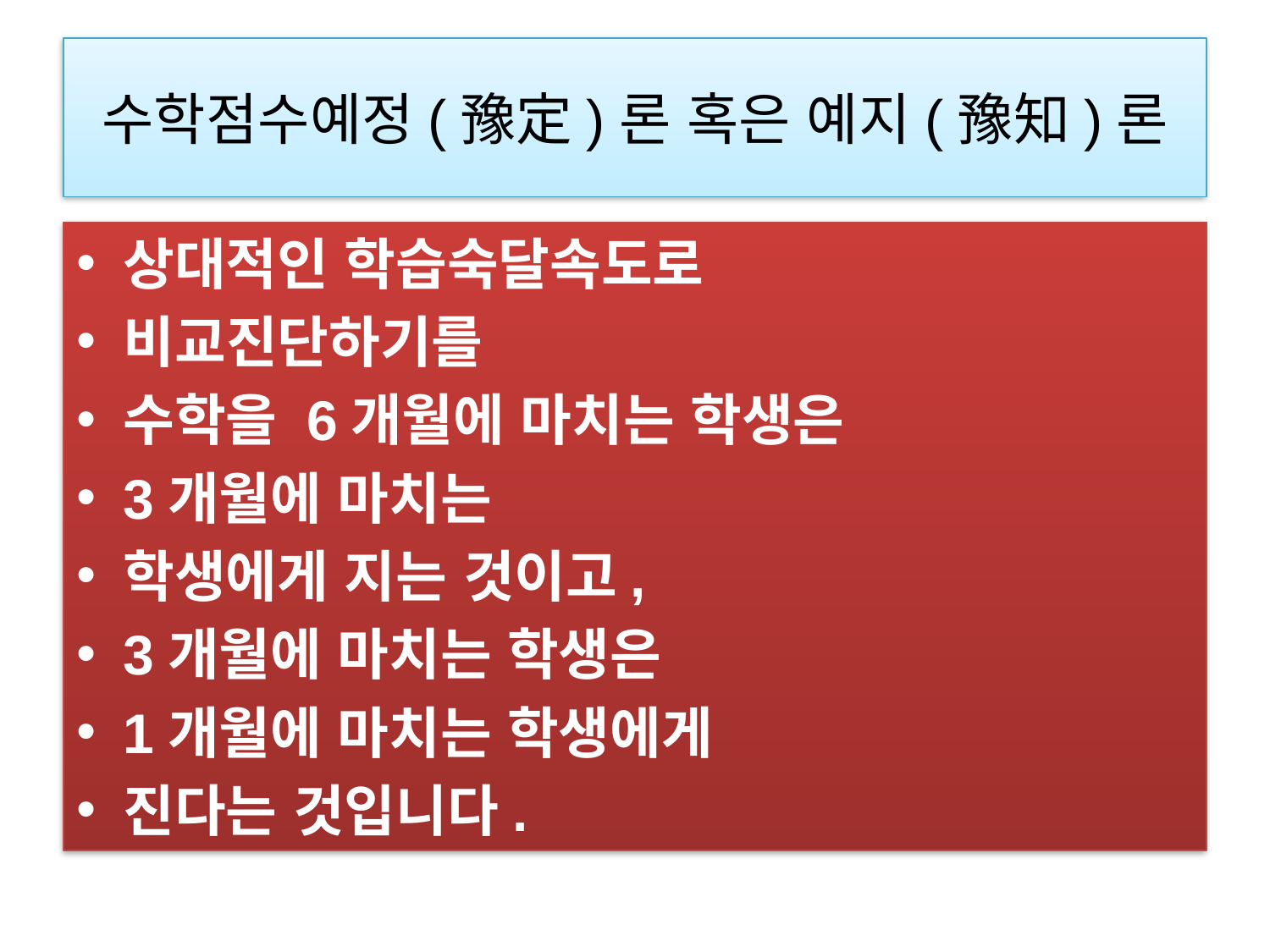

# 수학점수예정(豫定)론 혹은 예지(豫知)론
상대적인 학습숙달속도로
비교진단하기를
수학을 6개월에 마치는 학생은
3개월에 마치는
학생에게 지는 것이고,
3개월에 마치는 학생은
1개월에 마치는 학생에게
진다는 것입니다.